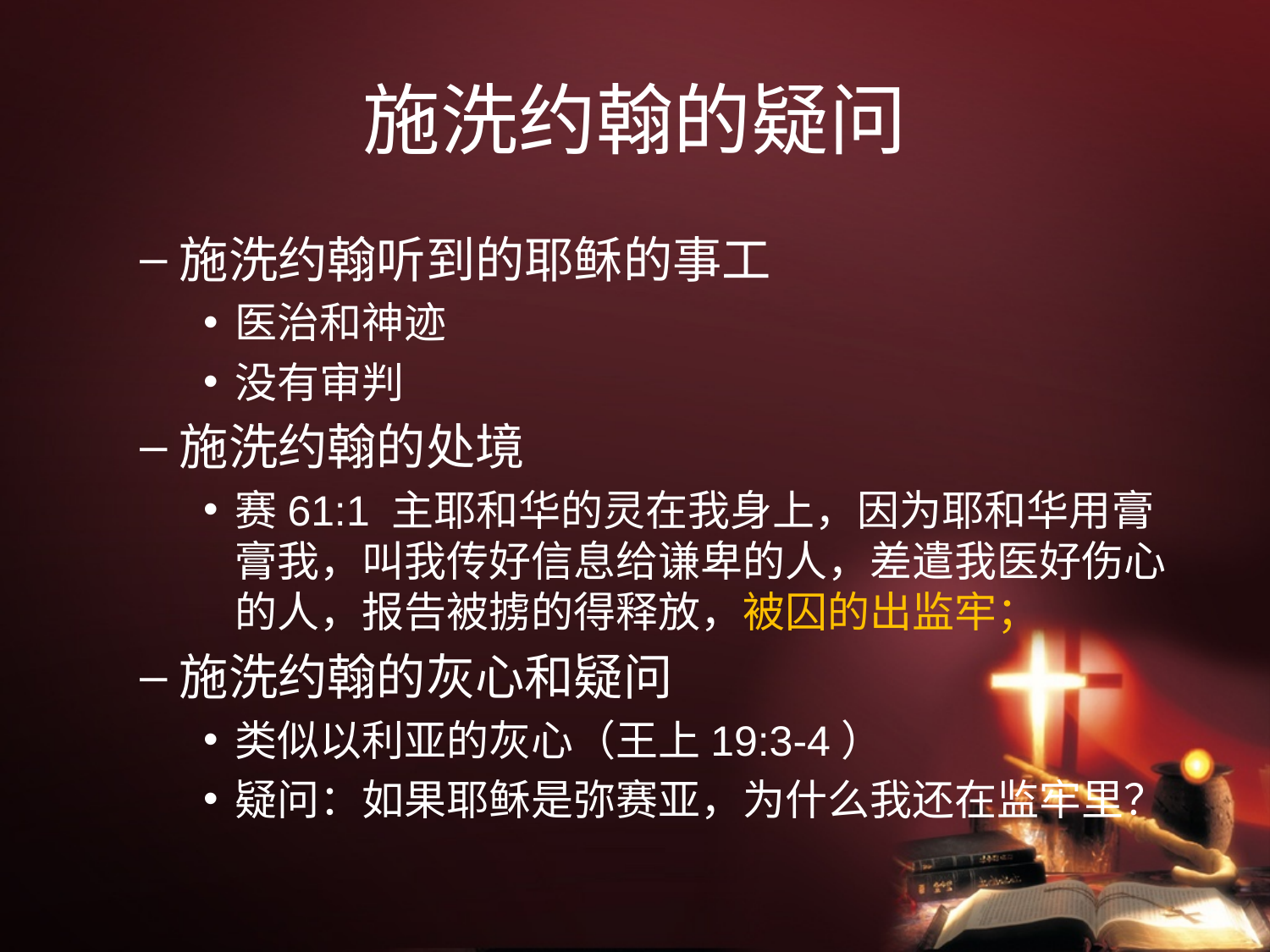

# 施洗约翰的疑问
施洗约翰听到的耶稣的事工
医治和神迹
没有审判
施洗约翰的处境
赛61:1 主耶和华的灵在我身上，因为耶和华用膏膏我，叫我传好信息给谦卑的人，差遣我医好伤心的人，报告被掳的得释放，被囚的出监牢；
施洗约翰的灰心和疑问
类似以利亚的灰心（王上19:3-4）
疑问：如果耶稣是弥赛亚，为什么我还在监牢里？